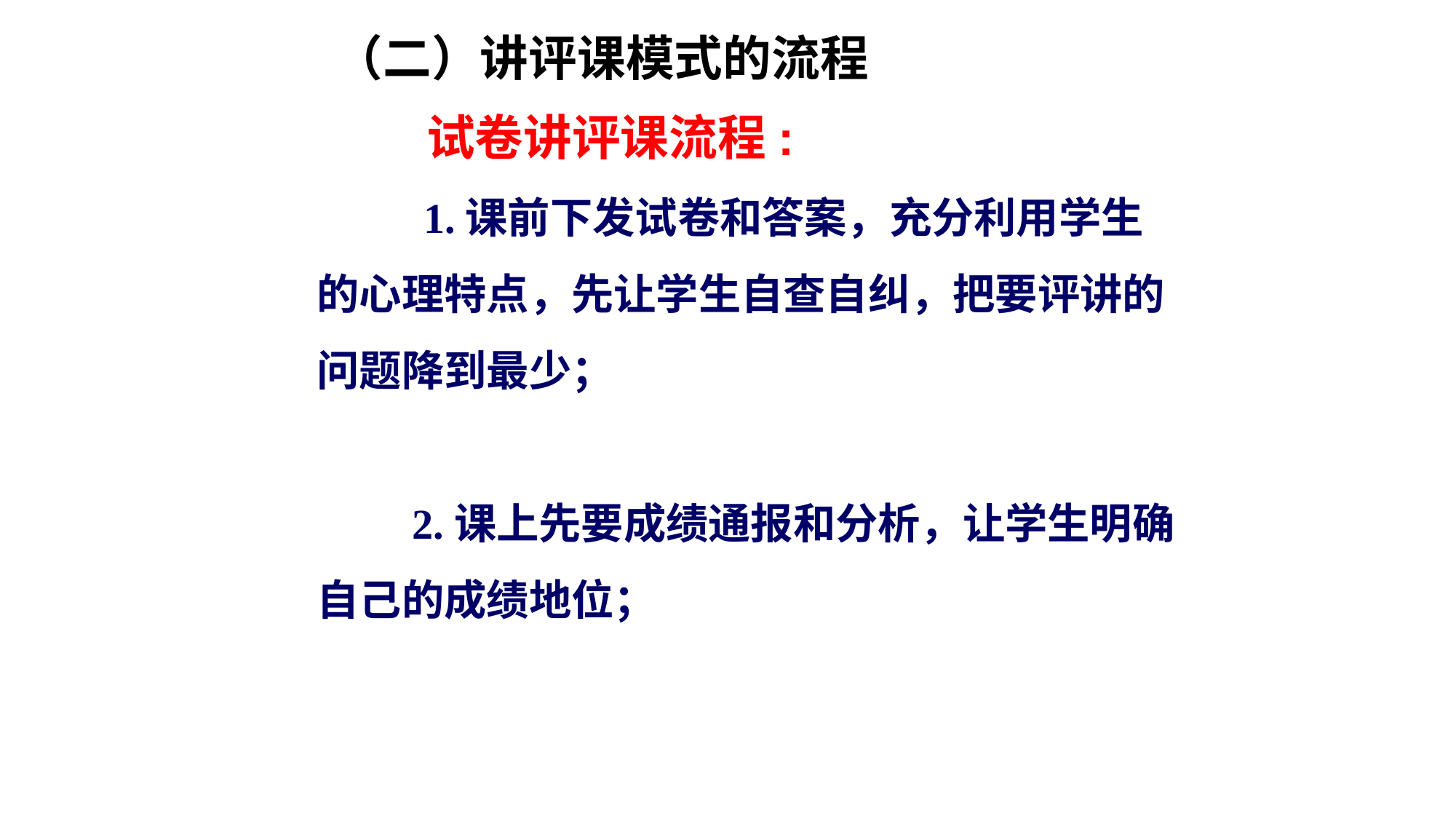

（二）讲评课模式的流程

试卷讲评课流程:
         1.课前下发试卷和答案，充分利用学生的心理特点，先让学生自查自纠，把要评讲的问题降到最少；

         2.课上先要成绩通报和分析，让学生明确自己的成绩地位；